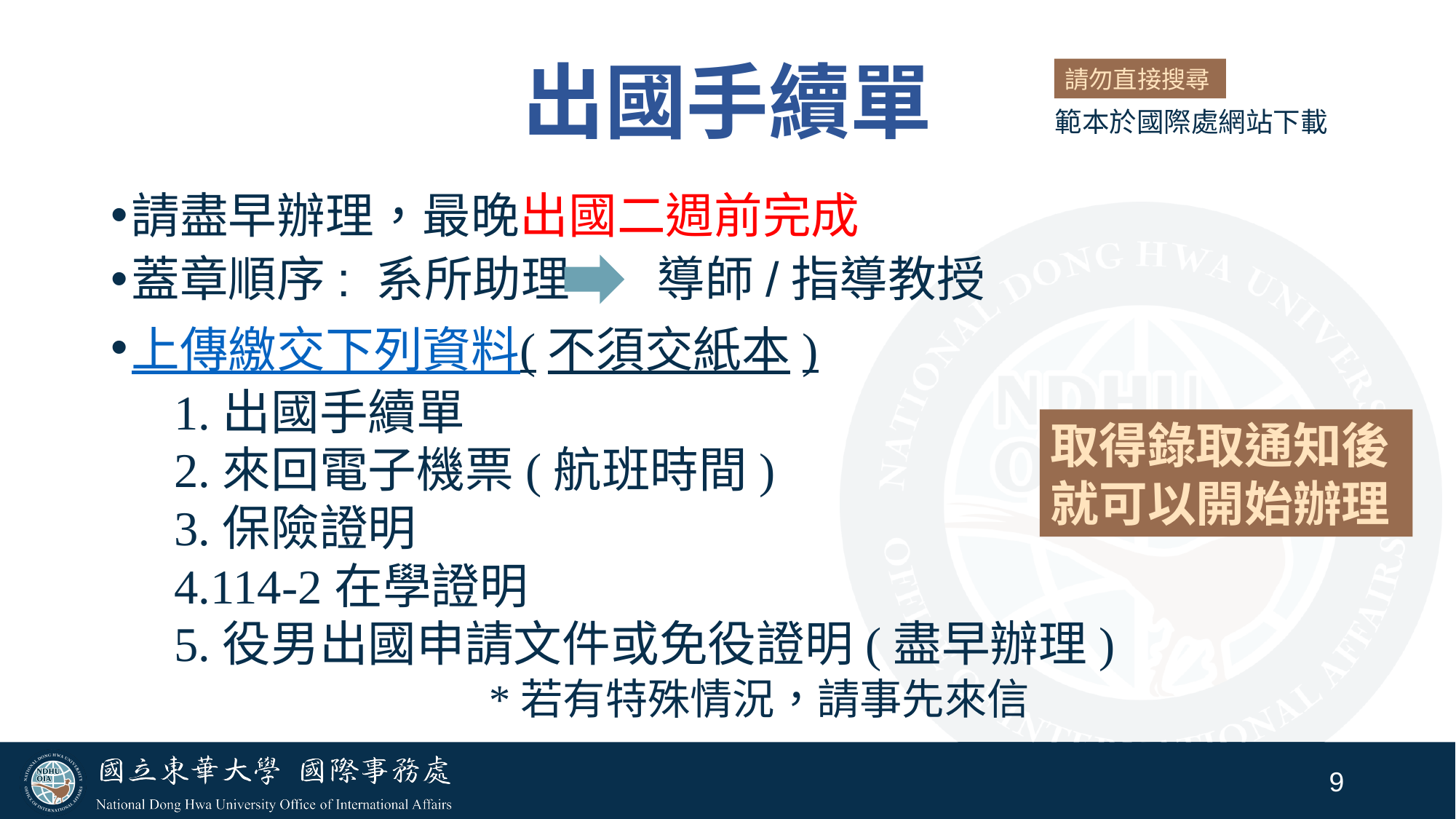

# 出國手續單
請勿直接搜尋
範本於國際處網站下載
請盡早辦理，最晚出國二週前完成
蓋章順序: 系所助理        導師/指導教授
上傳繳交下列資料(不須交紙本)
1.出國手續單
2.來回電子機票(航班時間)
3.保險證明
4.114-2在學證明
5.役男出國申請文件或免役證明(盡早辦理)
*若有特殊情況，請事先來信

取得錄取通知後
就可以開始辦理
9